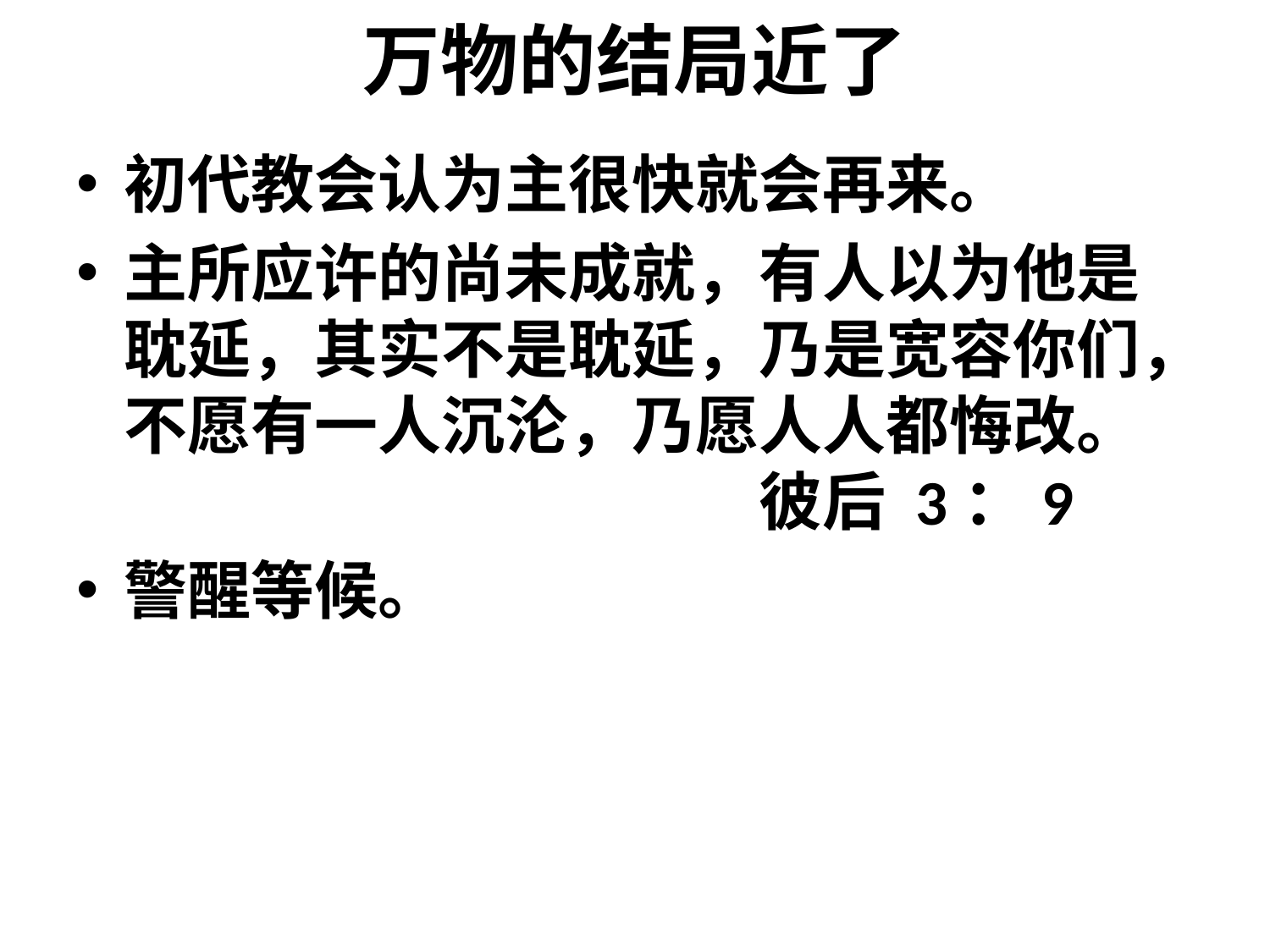

# 万物的结局近了
初代教会认为主很快就会再来。
主所应许的尚未成就，有人以为他是耽延，其实不是耽延，乃是宽容你们，不愿有一人沉沦，乃愿人人都悔改。 					彼后 3：9
警醒等候。